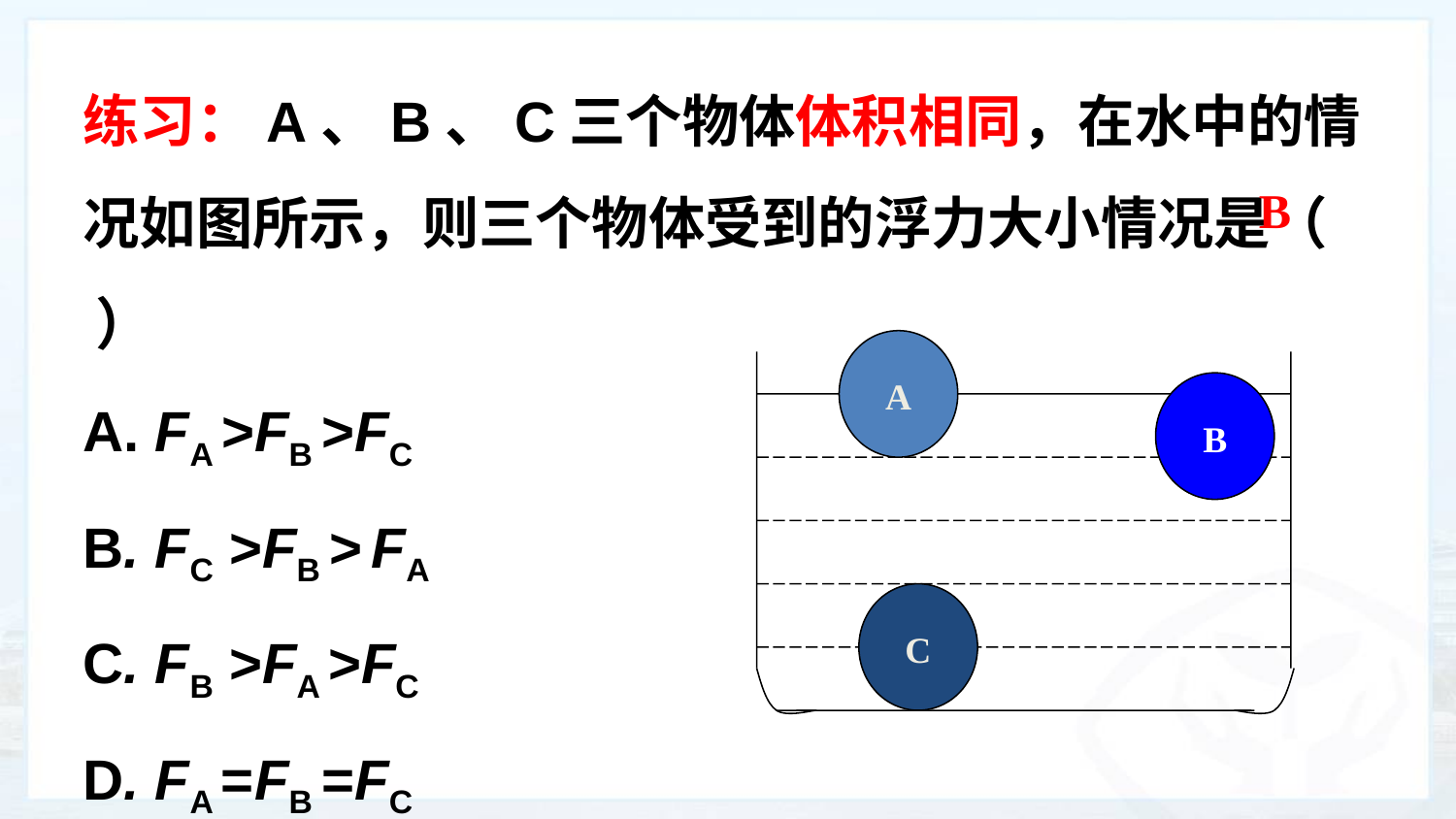

练习：A、B、C三个物体体积相同，在水中的情况如图所示，则三个物体受到的浮力大小情况是（    ）
A. FA >FB >FC
B. FC >FB > FA
C. FB >FA >FC
D. FA =FB =FC
B

A

B

C